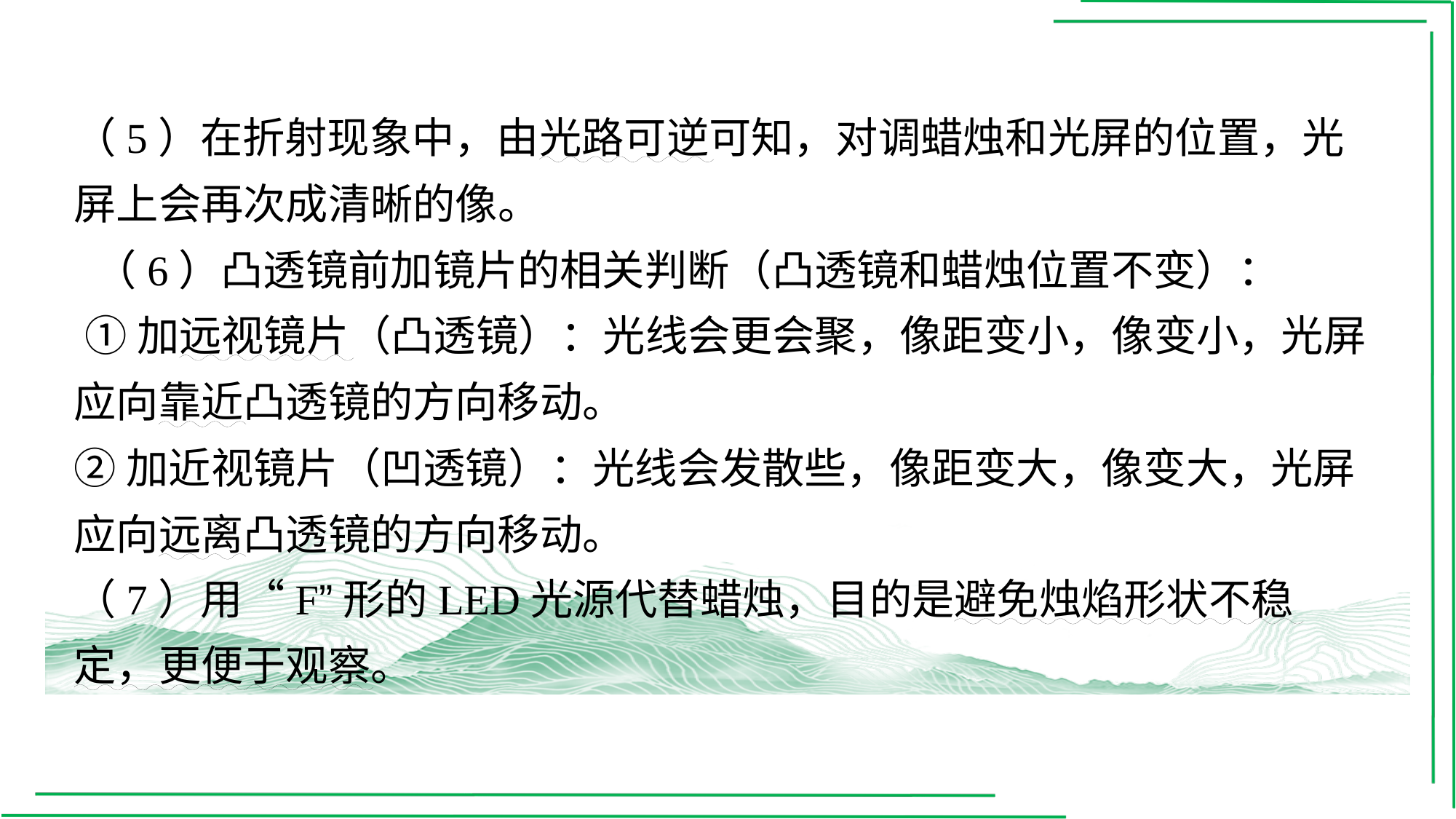

（5）在折射现象中，由光路可逆可知，对调蜡烛和光屏的位置，光屏上会再次成清晰的像。
 （6）凸透镜前加镜片的相关判断（凸透镜和蜡烛位置不变）：
 ①加远视镜片（凸透镜）：光线会更会聚，像距变小，像变小，光屏应向靠近凸透镜的方向移动。
②加近视镜片（凹透镜）：光线会发散些，像距变大，像变大，光屏应向远离凸透镜的方向移动。
（7）用“F”形的LED光源代替蜡烛，目的是避免烛焰形状不稳定，更便于观察。